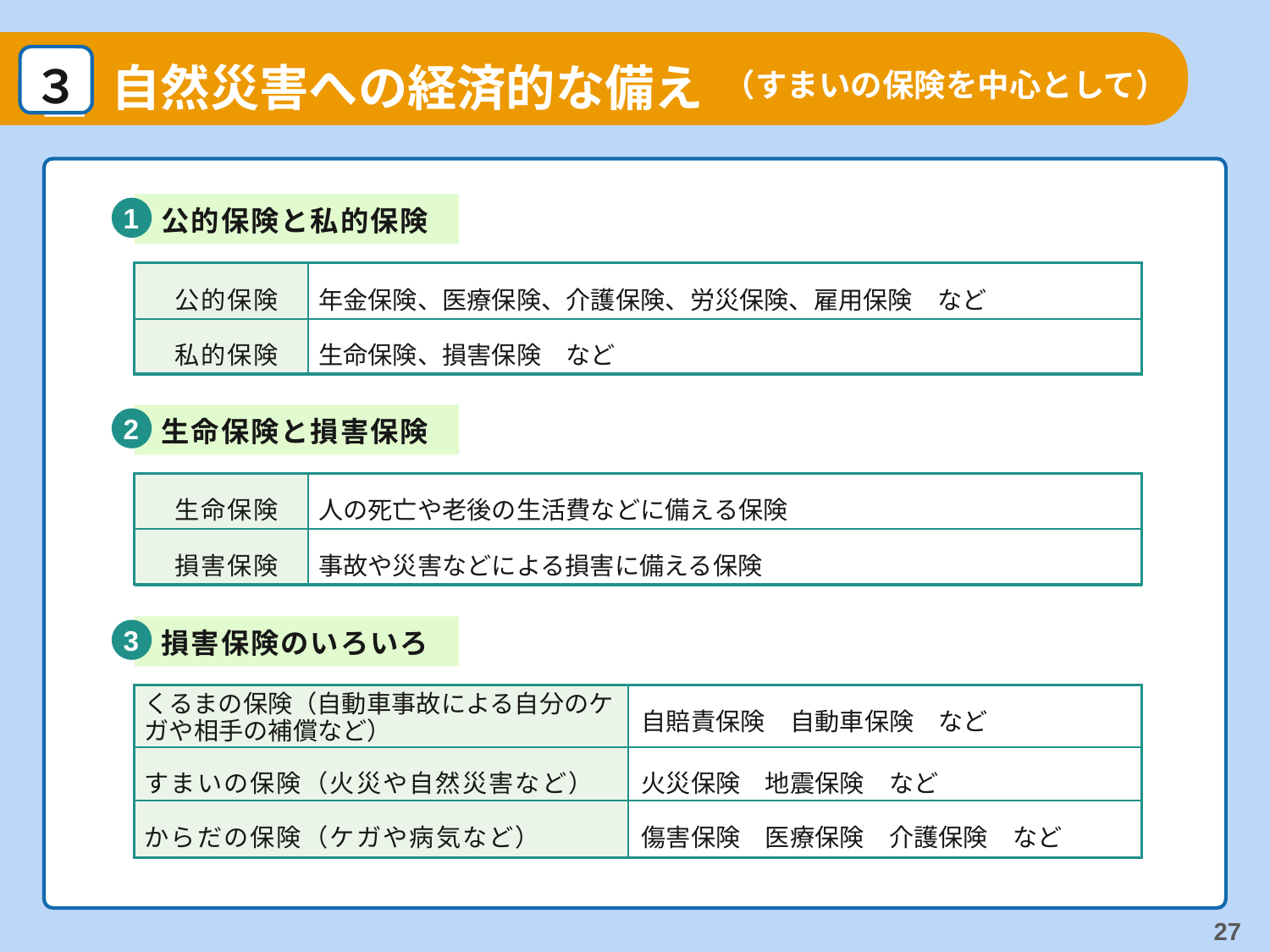

１
３
自然災害への経済的な備え
（すまいの保険を中心として）

1
公的保険と私的保険

公的保険
年金保険、医療保険、介護保険、労災保険、雇用保険　など
私的保険
生命保険、損害保険　など

2
生命保険と損害保険

生命保険
人の死亡や老後の生活費などに備える保険
損害保険
事故や災害などによる損害に備える保険

3
損害保険のいろいろ

くるまの保険（自動車事故による自分のケガや相手の補償など）
自賠責保険　自動車保険　など
すまいの保険（火災や自然災害など）
火災保険　地震保険　など
からだの保険（ケガや病気など）
傷害保険　医療保険　介護保険　など